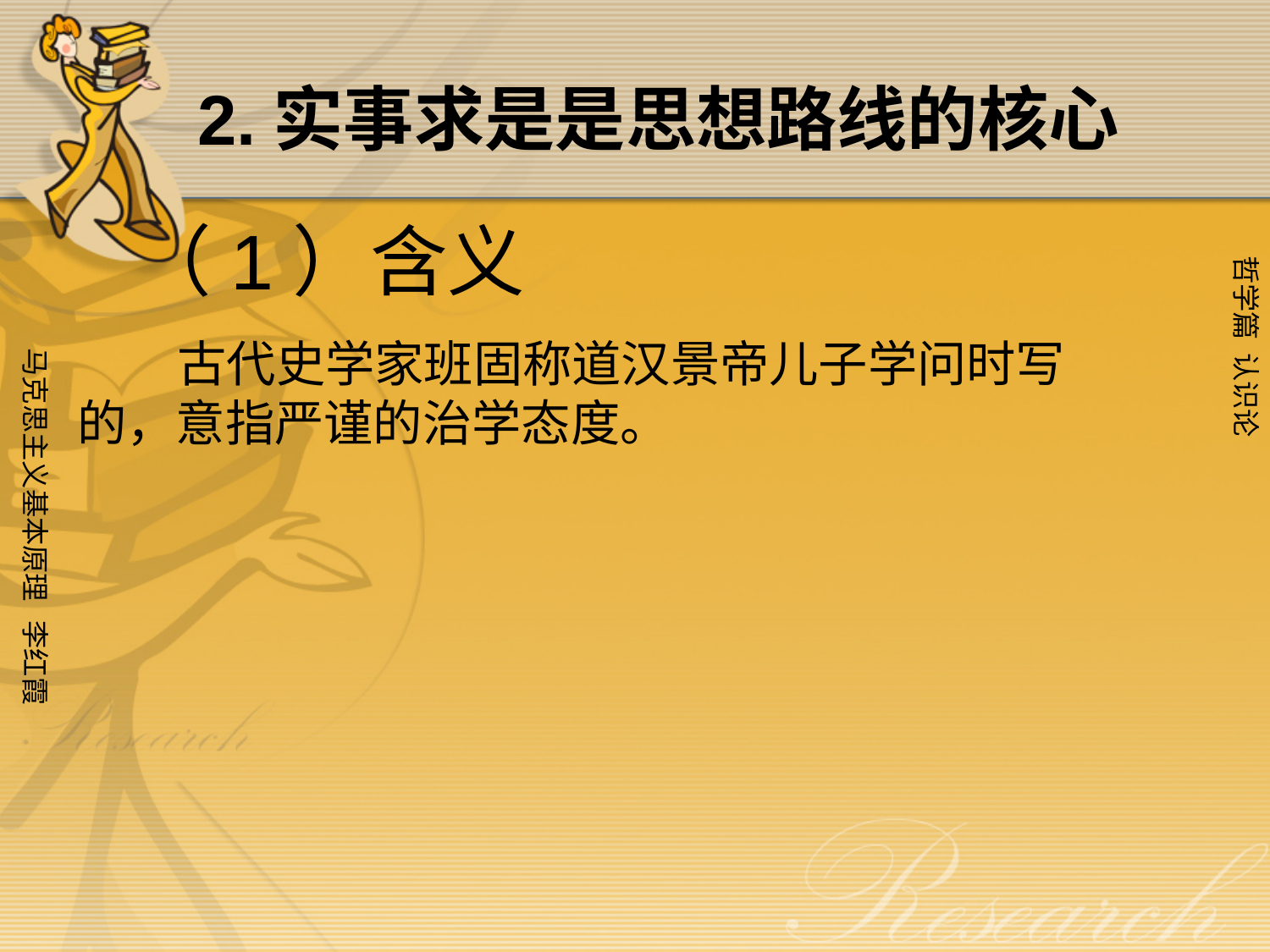

# 2.实事求是是思想路线的核心
    （1）含义
        古代史学家班固称道汉景帝儿子学问时写的，意指严谨的治学态度。